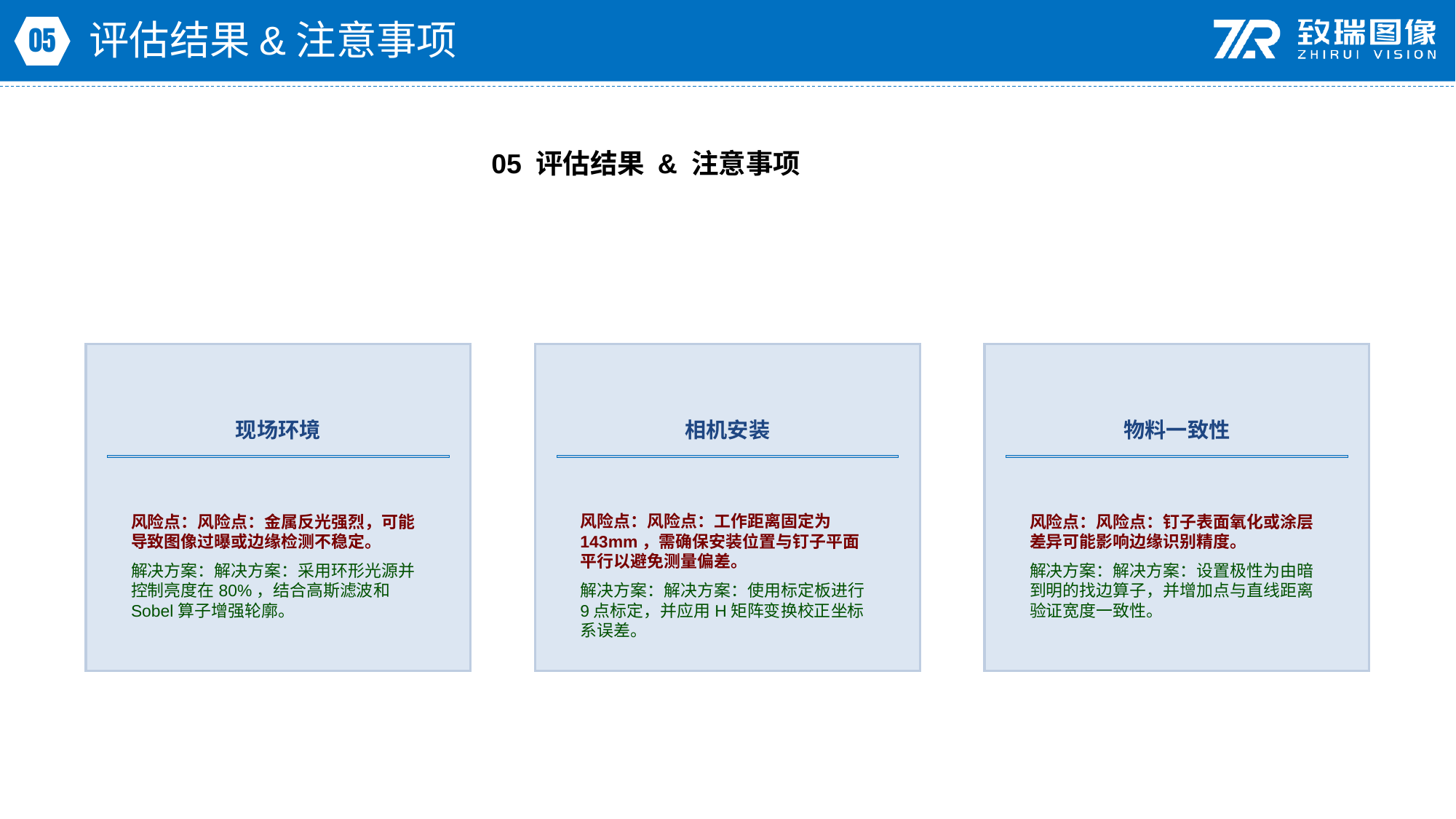

评估结果&注意事项
05

05 评估结果 & 注意事项

现场环境

相机安装

物料一致性

风险点：风险点：金属反光强烈，可能导致图像过曝或边缘检测不稳定。
解决方案：解决方案：采用环形光源并控制亮度在80%，结合高斯滤波和Sobel算子增强轮廓。

风险点：风险点：工作距离固定为143mm，需确保安装位置与钉子平面平行以避免测量偏差。
解决方案：解决方案：使用标定板进行9点标定，并应用H矩阵变换校正坐标系误差。

风险点：风险点：钉子表面氧化或涂层差异可能影响边缘识别精度。
解决方案：解决方案：设置极性为由暗到明的找边算子，并增加点与直线距离验证宽度一致性。